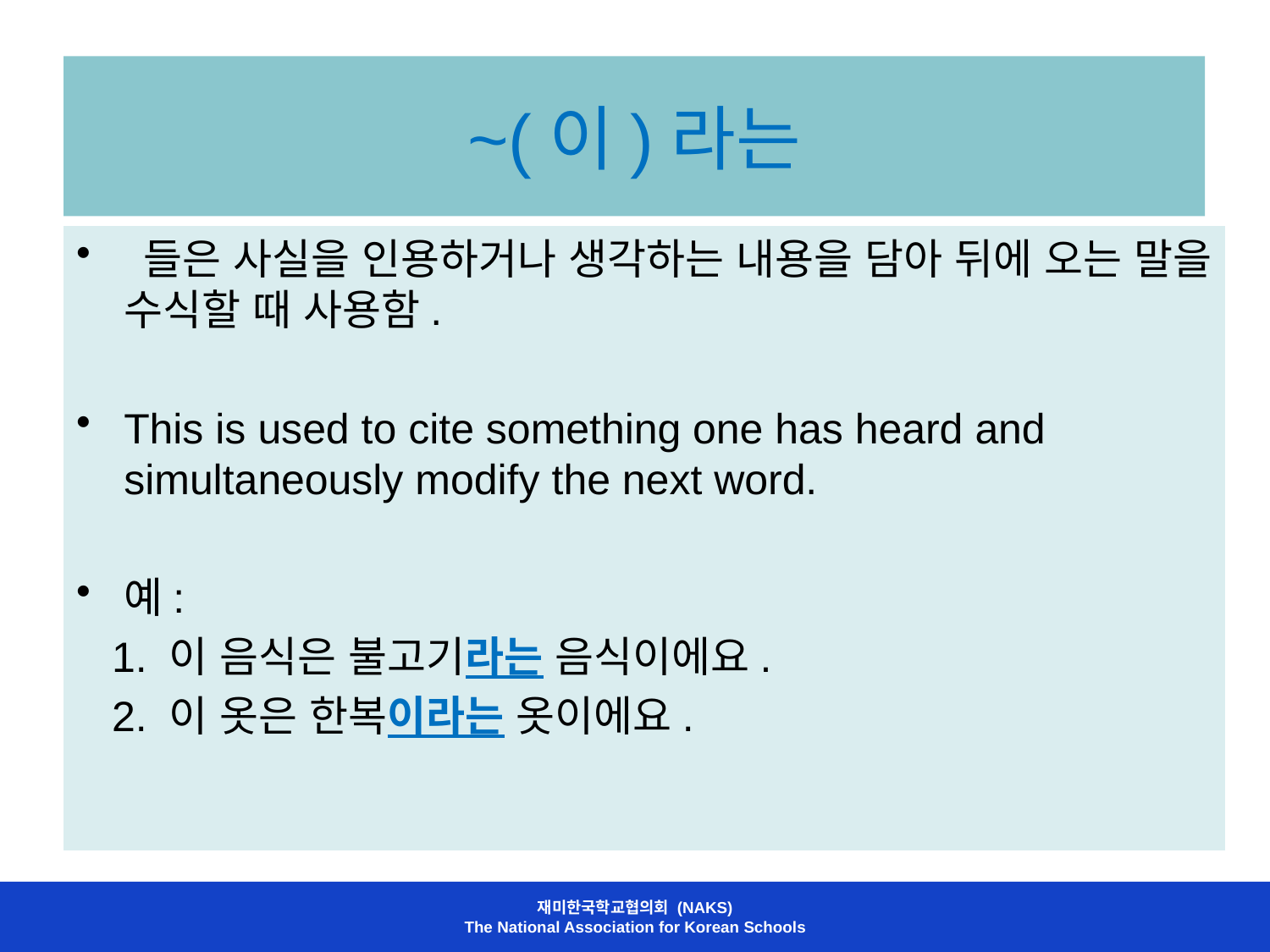

# ~(이)라는
 들은 사실을 인용하거나 생각하는 내용을 담아 뒤에 오는 말을 수식할 때 사용함.

This is used to cite something one has heard and simultaneously modify the next word.

예:
   1. 이 음식은 불고기라는 음식이에요.
   2. 이 옷은 한복이라는 옷이에요.

재미한국학교협의회 (NAKS)
The National Association for Korean Schools